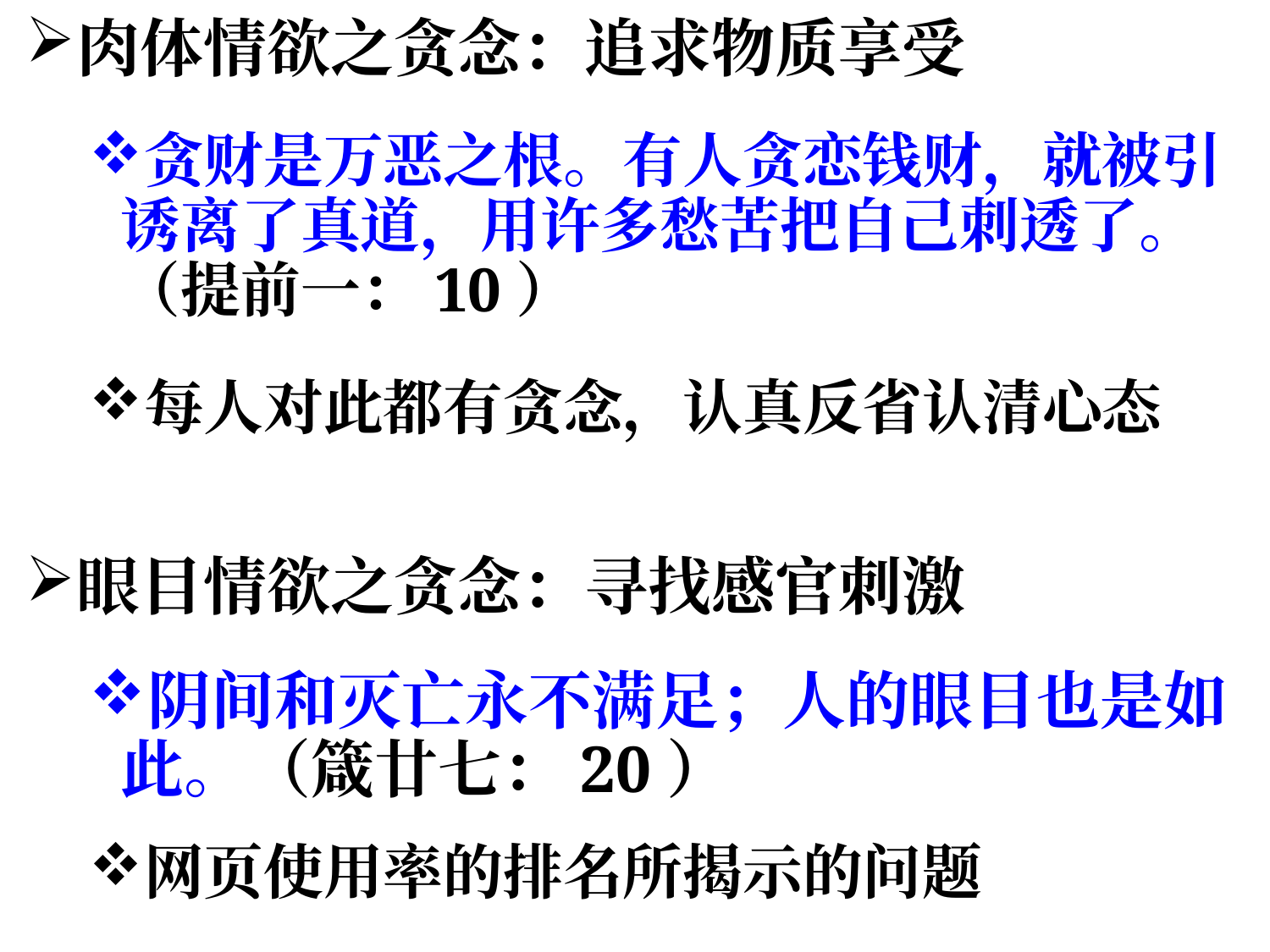

肉体情欲之贪念：追求物质享受

贪财是万恶之根。有人贪恋钱财，就被引诱离了真道，用许多愁苦把自己刺透了。（提前一：10）

每人对此都有贪念，认真反省认清心态

眼目情欲之贪念：寻找感官刺激

阴间和灭亡永不满足；人的眼目也是如此。（箴廿七：20）

网页使用率的排名所揭示的问题